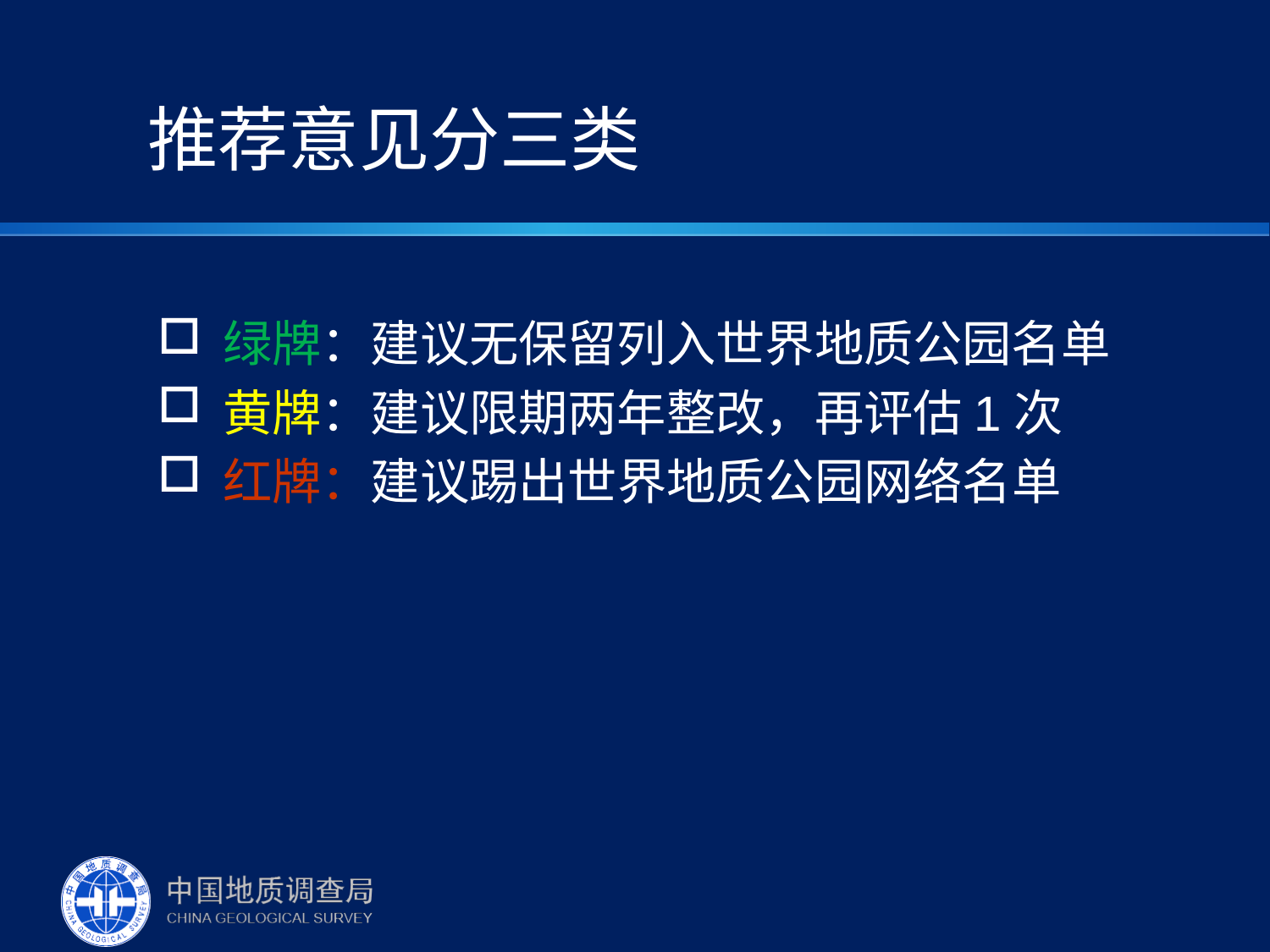

# 推荐意见分三类
绿牌：建议无保留列入世界地质公园名单
黄牌：建议限期两年整改，再评估1次
红牌：建议踢出世界地质公园网络名单